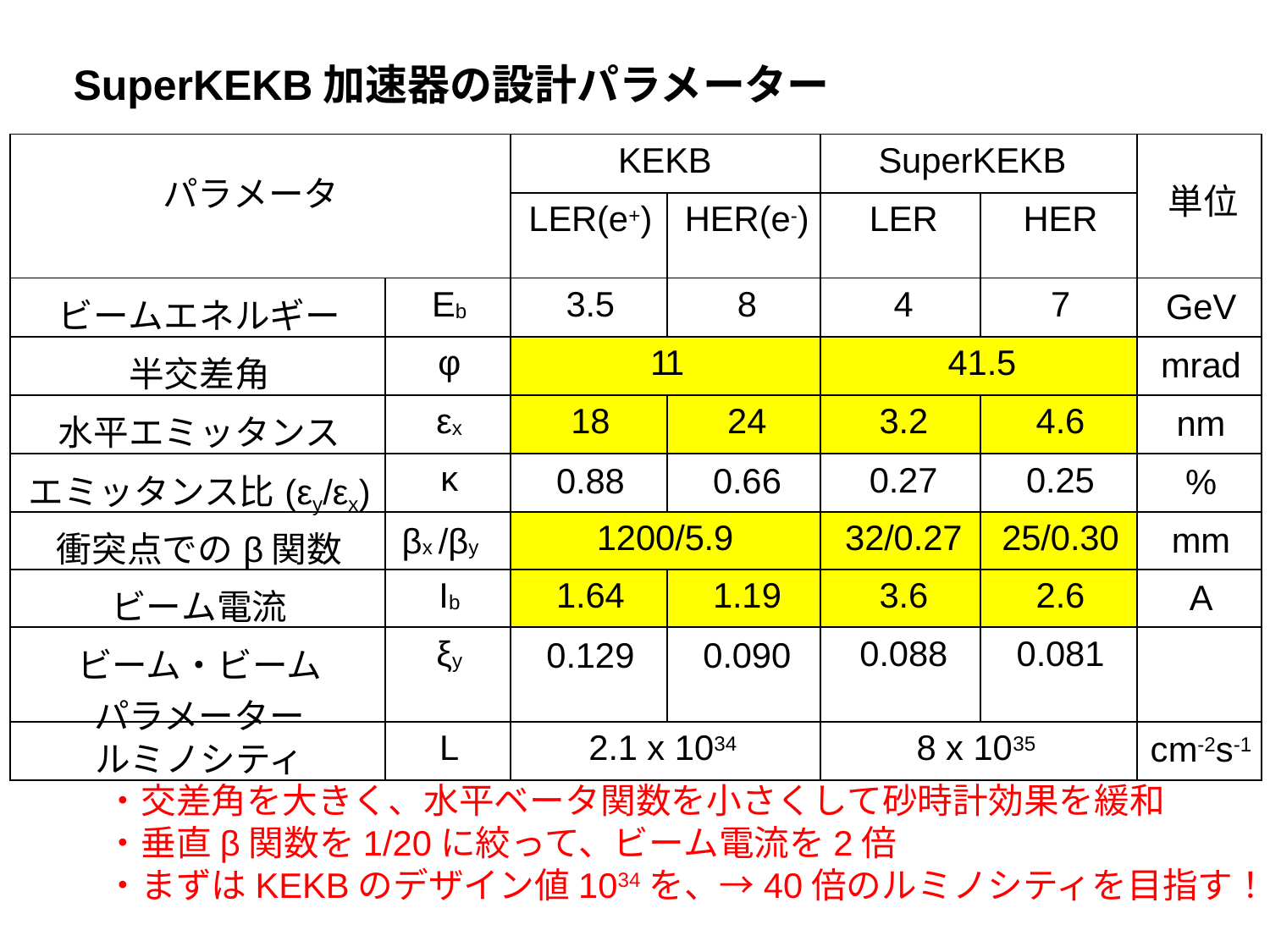

SuperKEKB加速器の設計パラメーター
| パラメータ |  | KEKB |  | SuperKEKB |  | 単位 |
| --- | --- | --- | --- | --- | --- | --- |
|  |  | LER(e+) | HER(e-) | LER | HER |  |
| ビームエネルギー | Eb | 3.5 | 8 | 4 | 7 | GeV |
| 半交差角 | φ | 11 |  | 41.5 |  | mrad |
| 水平エミッタンス | εx | 18 | 24 | 3.2 | 4.6 | nm |
| エミッタンス比(εy/εx) | κ | 0.88 | 0.66 | 0.27 | 0.25 | % |
| 衝突点でのβ関数 | βx /βy | 1200/5.9 |  | 32/0.27 | 25/0.30 | mm |
| ビーム電流 | Ib | 1.64 | 1.19 | 3.6 | 2.6 | A |
| ビーム・ビーム パラメーター | ξy | 0.129 | 0.090 | 0.088 | 0.081 |  |
| ルミノシティ | L | 2.1 x 1034 |  | 8 x 1035 |  | cm-2s-1 |
・交差角を大きく、水平ベータ関数を小さくして砂時計効果を緩和
・垂直β関数を1/20に絞って、ビーム電流を2倍
・まずはKEKBのデザイン値1034を、→40倍のルミノシティを目指す！